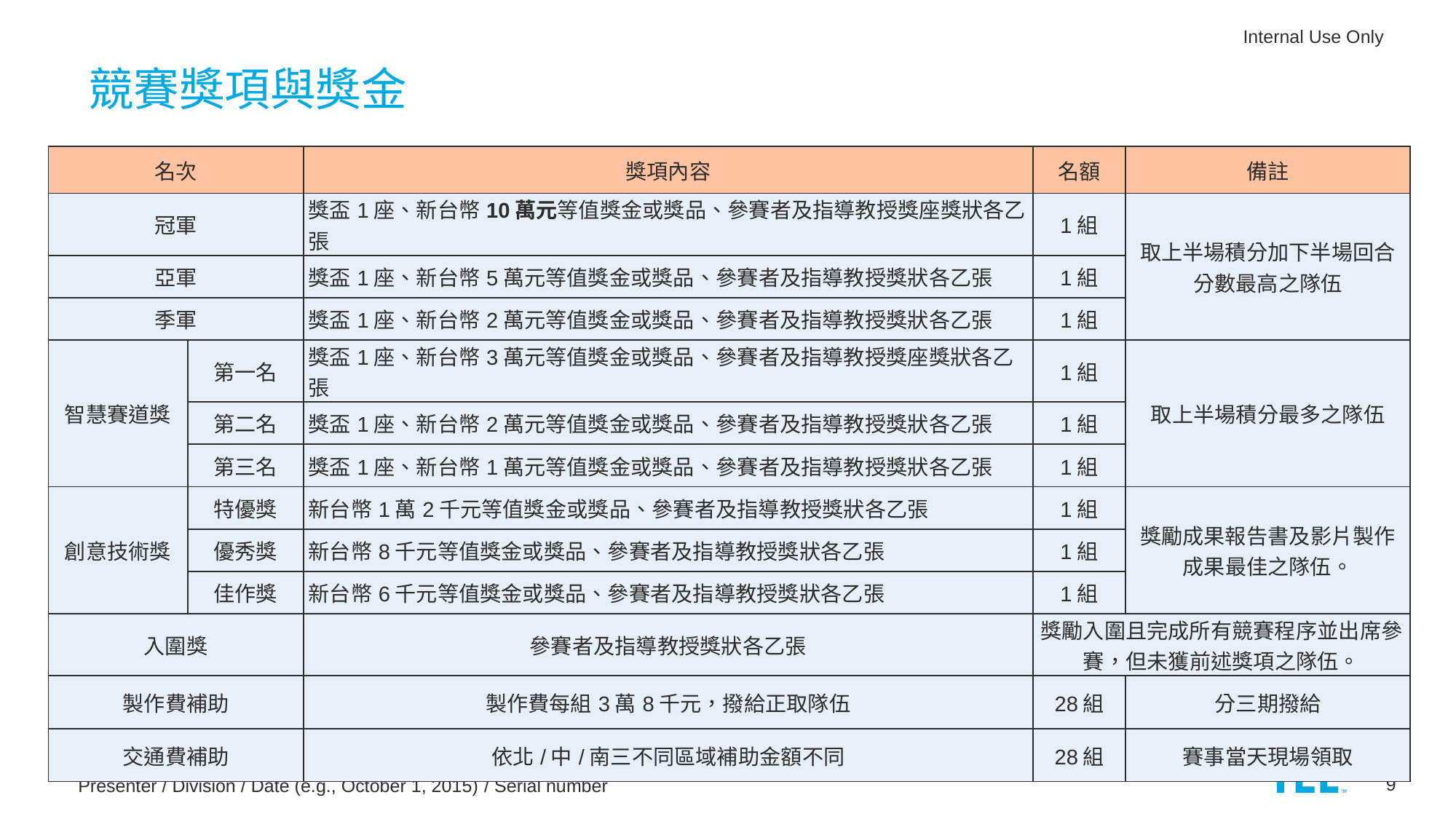

# 競賽獎項與獎金
| 名次 |  | 獎項內容 | 名額 | 備註 |
| --- | --- | --- | --- | --- |
| 冠軍 |  | 獎盃1座、新台幣10萬元等值獎金或獎品、參賽者及指導教授獎座獎狀各乙張 | 1組 | 取上半場積分加下半場回合分數最高之隊伍 |
| 亞軍 |  | 獎盃1座、新台幣5萬元等值獎金或獎品、參賽者及指導教授獎狀各乙張 | 1組 |  |
| 季軍 |  | 獎盃1座、新台幣2萬元等值獎金或獎品、參賽者及指導教授獎狀各乙張 | 1組 |  |
| 智慧賽道獎 | 第一名 | 獎盃1座、新台幣3萬元等值獎金或獎品、參賽者及指導教授獎座獎狀各乙張 | 1組 | 取上半場積分最多之隊伍 |
|  | 第二名 | 獎盃1座、新台幣2萬元等值獎金或獎品、參賽者及指導教授獎狀各乙張 | 1組 |  |
|  | 第三名 | 獎盃1座、新台幣1萬元等值獎金或獎品、參賽者及指導教授獎狀各乙張 | 1組 |  |
| 創意技術獎 | 特優獎 | 新台幣1萬2千元等值獎金或獎品、參賽者及指導教授獎狀各乙張 | 1組 | 獎勵成果報告書及影片製作成果最佳之隊伍。 |
|  | 優秀獎 | 新台幣8千元等值獎金或獎品、參賽者及指導教授獎狀各乙張 | 1組 |  |
|  | 佳作獎 | 新台幣6千元等值獎金或獎品、參賽者及指導教授獎狀各乙張 | 1組 |  |
| 入圍獎 |  | 參賽者及指導教授獎狀各乙張 | 獎勵入圍且完成所有競賽程序並出席參賽，但未獲前述獎項之隊伍。 |  |
| 製作費補助 |  | 製作費每組3萬8千元，撥給正取隊伍 | 28組 | 分三期撥給 |
| 交通費補助 |  | 依北/中/南三不同區域補助金額不同 | 28組 | 賽事當天現場領取 |